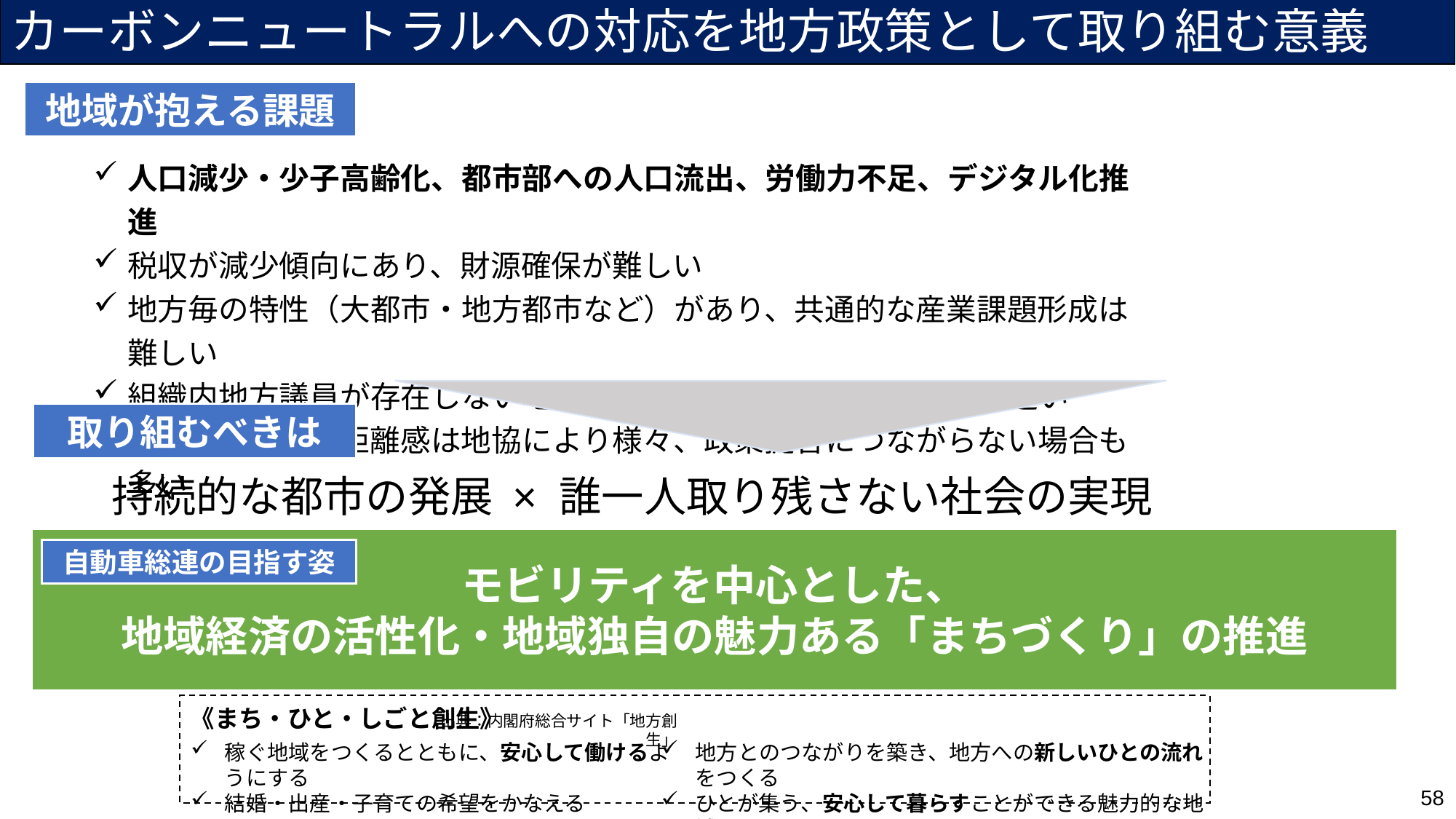

カーボンニュートラルへの対応を地方政策として取り組む意義
地域が抱える課題
人口減少・少子高齢化、都市部への人口流出、労働力不足、デジタル化推進
税収が減少傾向にあり、財源確保が難しい
地方毎の特性（大都市・地方都市など）があり、共通的な産業課題形成は難しい
組織内地方議員が存在しない地協も多く、地方自治体との距離が遠い
地方連合会との距離感は地協により様々、政策提言につながらない場合も多い

取り組むべきは
持続的な都市の発展 × 誰一人取り残さない社会の実現
モビリティを中心とした、
地域経済の活性化・地域独自の魅力ある「まちづくり」の推進
自動車総連の目指す姿

《まち・ひと・しごと創生》
出典：内閣府総合サイト「地方創生」
稼ぐ地域をつくるとともに、安心して働けるようにする
結婚・出産・子育ての希望をかなえる
地方とのつながりを築き、地方への新しいひとの流れをつくる
ひとが集う、安心して暮らすことができる魅力的な地域をつくる
58